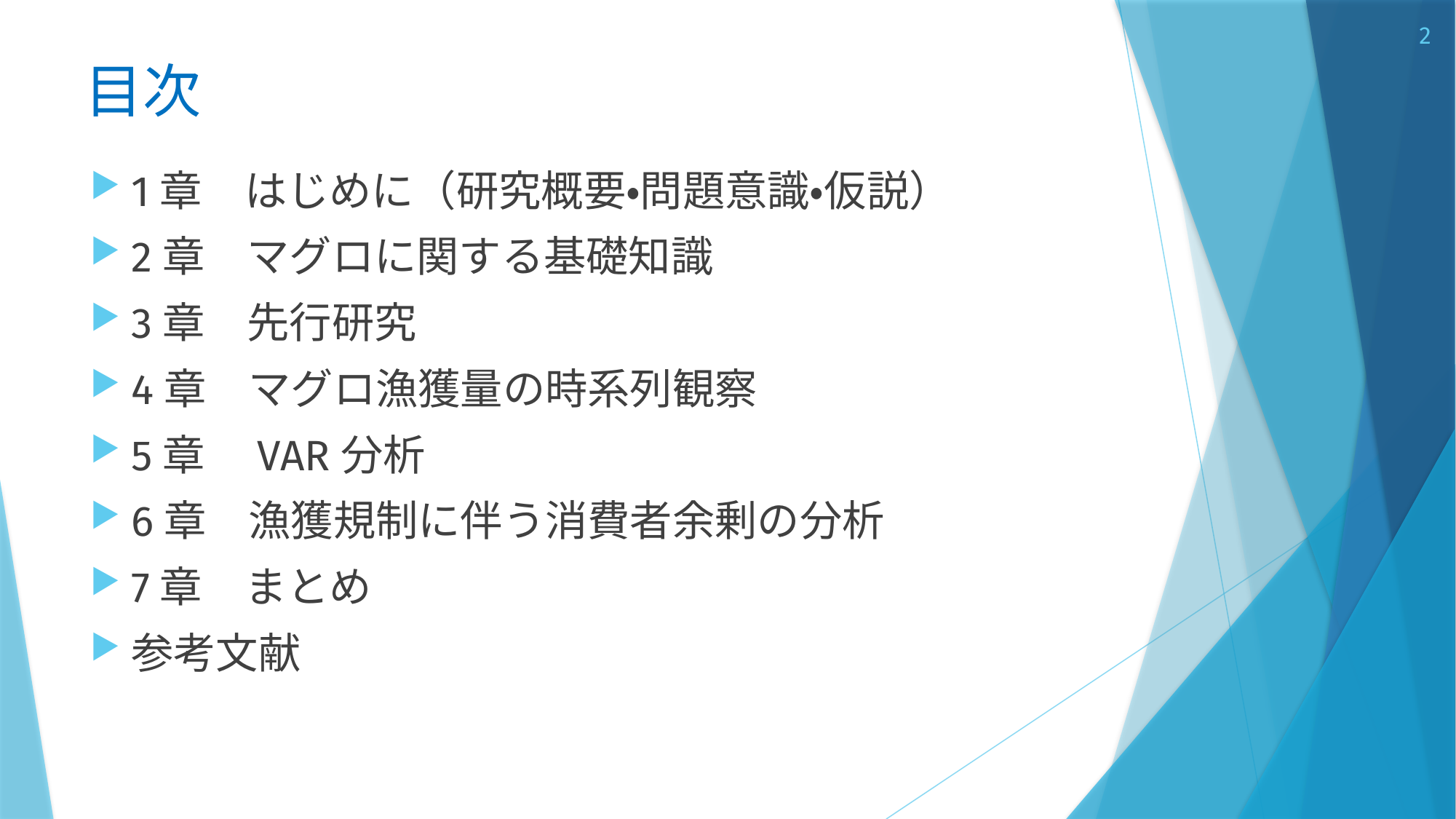

2
# 目次
1章　はじめに（研究概要・問題意識・仮説）
2章　マグロに関する基礎知識
3章　先行研究
4章　マグロ漁獲量の時系列観察
5章　VAR分析
6章　漁獲規制に伴う消費者余剰の分析
7章　まとめ
参考文献